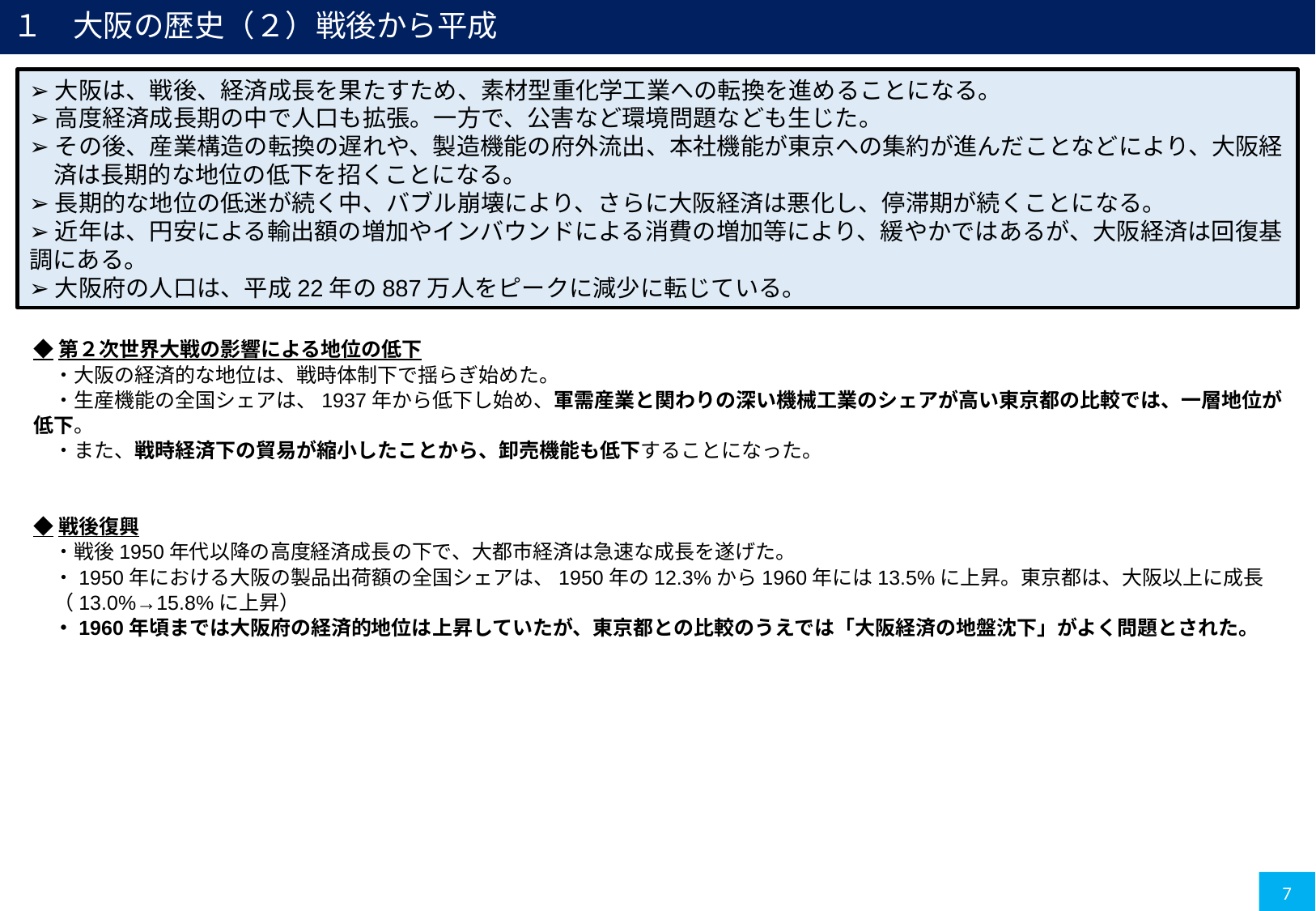

１　大阪の歴史（２）戦後から平成
➢大阪は、戦後、経済成長を果たすため、素材型重化学工業への転換を進めることになる。
➢高度経済成長期の中で人口も拡張。一方で、公害など環境問題なども生じた。
➢その後、産業構造の転換の遅れや、製造機能の府外流出、本社機能が東京への集約が進んだことなどにより、大阪経済は長期的な地位の低下を招くことになる。
➢長期的な地位の低迷が続く中、バブル崩壊により、さらに大阪経済は悪化し、停滞期が続くことになる。
➢近年は、円安による輸出額の増加やインバウンドによる消費の増加等により、緩やかではあるが、大阪経済は回復基調にある。
➢大阪府の人口は、平成22年の887万人をピークに減少に転じている。
◆第２次世界大戦の影響による地位の低下
　・大阪の経済的な地位は、戦時体制下で揺らぎ始めた。
　・生産機能の全国シェアは、1937年から低下し始め、軍需産業と関わりの深い機械工業のシェアが高い東京都の比較では、一層地位が低下。
　・また、戦時経済下の貿易が縮小したことから、卸売機能も低下することになった。

◆戦後復興
　・戦後1950年代以降の高度経済成長の下で、大都市経済は急速な成長を遂げた。
　・1950年における大阪の製品出荷額の全国シェアは、1950年の12.3%から1960年には13.5%に上昇。東京都は、大阪以上に成長
　（13.0%→15.8%に上昇）
　・1960年頃までは大阪府の経済的地位は上昇していたが、東京都との比較のうえでは「大阪経済の地盤沈下」がよく問題とされた。

7